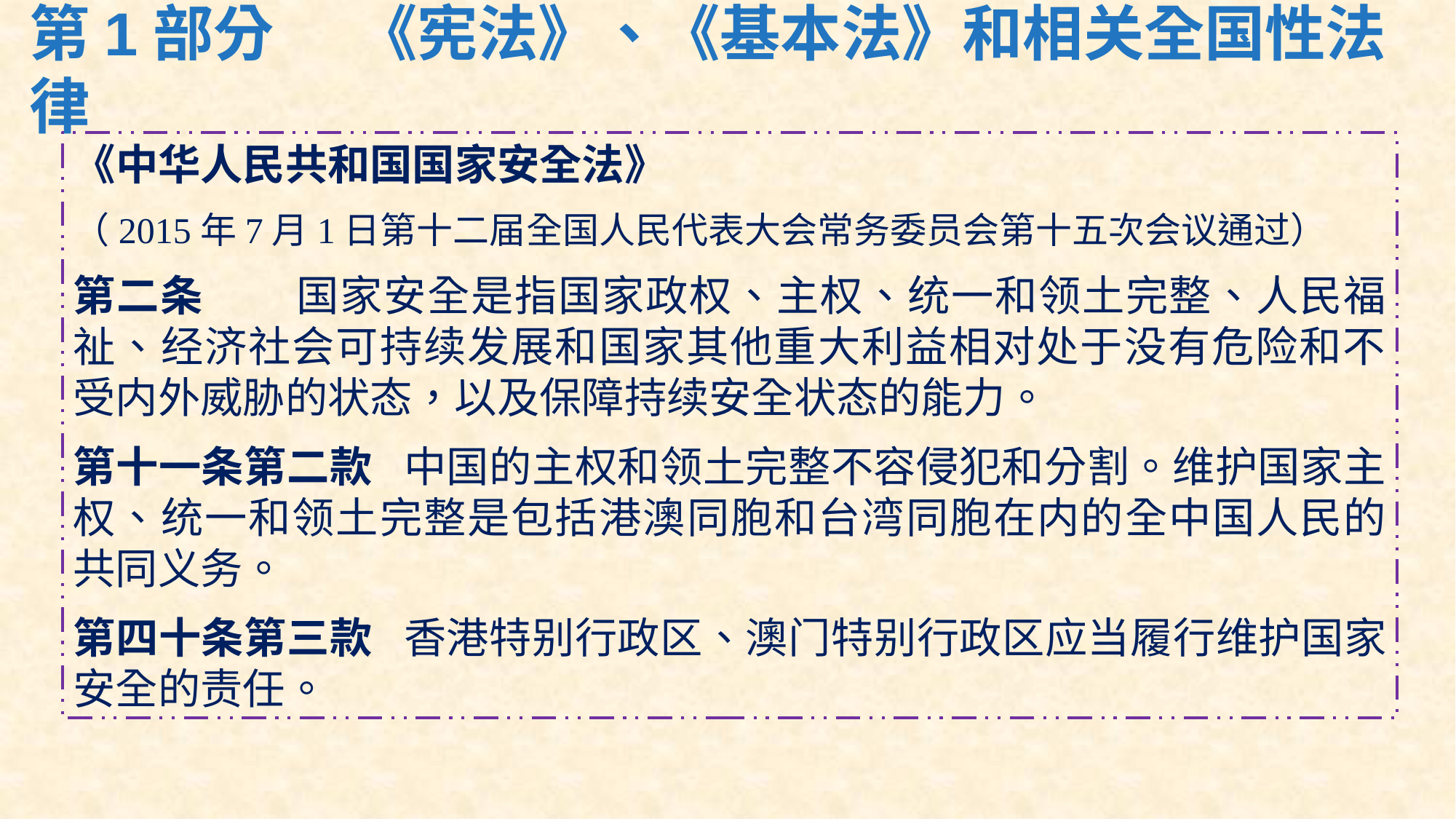

# 第1部分	《宪法》、《基本法》和相关全国性法律
《中华人民共和国国家安全法》
（2015年7月1日第十二届全国人民代表大会常务委员会第十五次会议通过）
第二条	国家安全是指国家政权、主权、统一和领土完整、人民福祉、经济社会可持续发展和国家其他重大利益相对处于没有危险和不受内外威胁的状态，以及保障持续安全状态的能力。
第十一条第二款	中国的主权和领土完整不容侵犯和分割。维护国家主权、统一和领土完整是包括港澳同胞和台湾同胞在内的全中国人民的共同义务。
第四十条第三款	香港特别行政区、澳门特别行政区应当履行维护国家安全的责任。